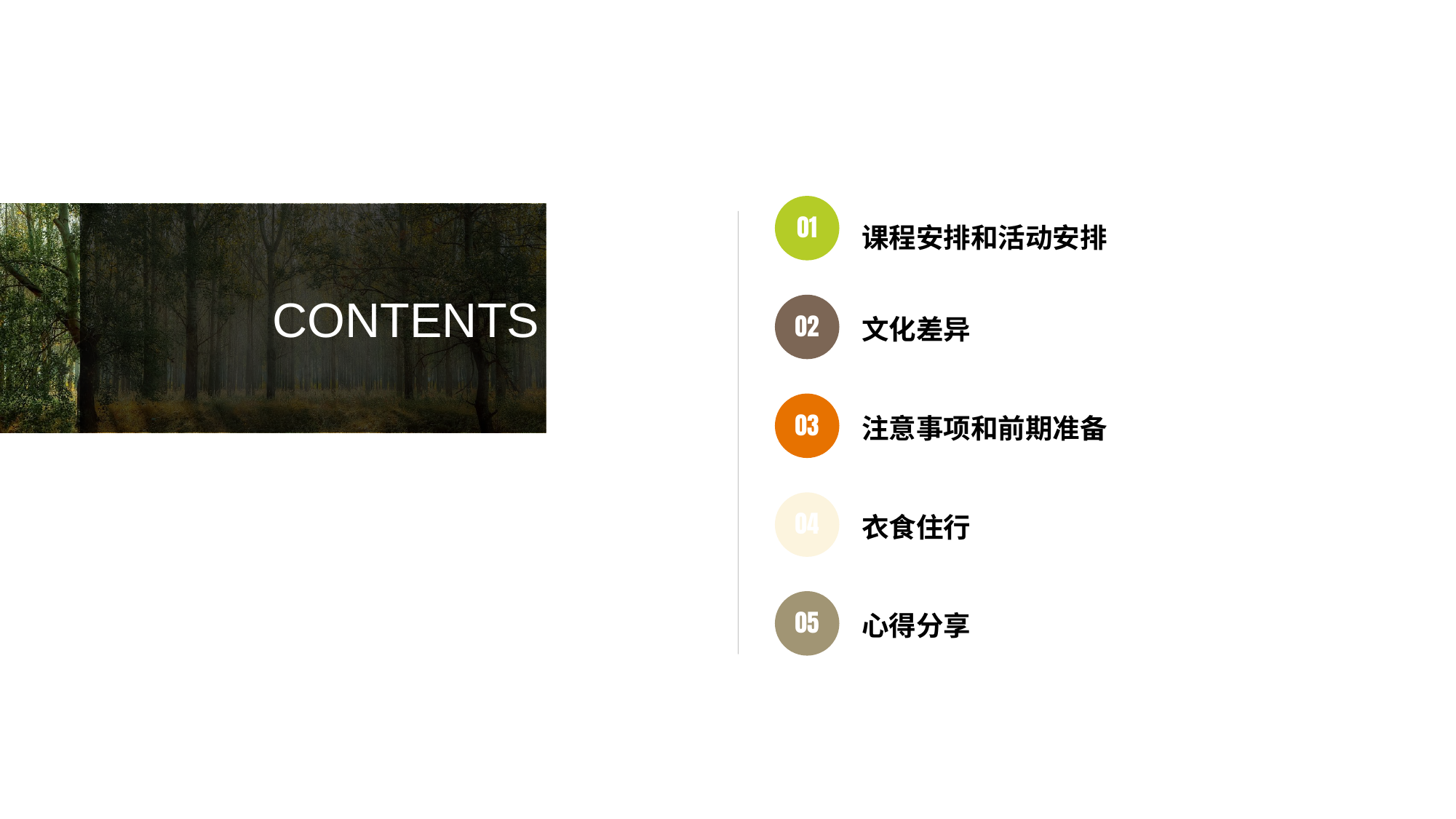

01

课程安排和活动安排
CONTENTS
02
文化差异
03
注意事项和前期准备
04
衣食住行
05
心得分享